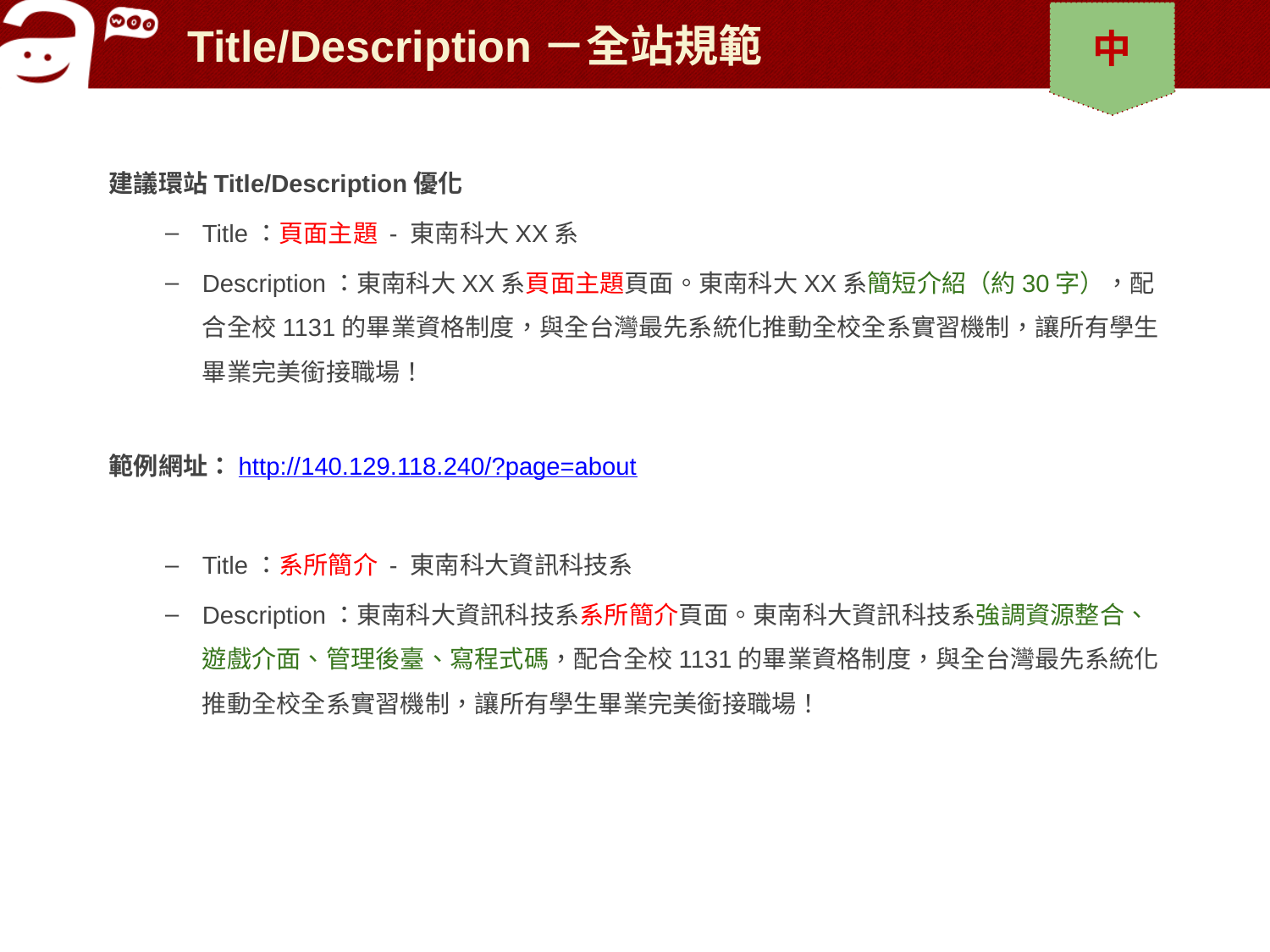

# Title/Description－全站規範

中
建議環站Title/Description優化
Title：頁面主題 - 東南科大XX系
Description：東南科大XX系頁面主題頁面。東南科大XX系簡短介紹（約30字），配合全校1131的畢業資格制度，與全台灣最先系統化推動全校全系實習機制，讓所有學生畢業完美銜接職場！
範例網址：http://140.129.118.240/?page=about

Title：系所簡介 - 東南科大資訊科技系
Description：東南科大資訊科技系系所簡介頁面。東南科大資訊科技系強調資源整合、遊戲介面、管理後臺、寫程式碼，配合全校1131的畢業資格制度，與全台灣最先系統化推動全校全系實習機制，讓所有學生畢業完美銜接職場！